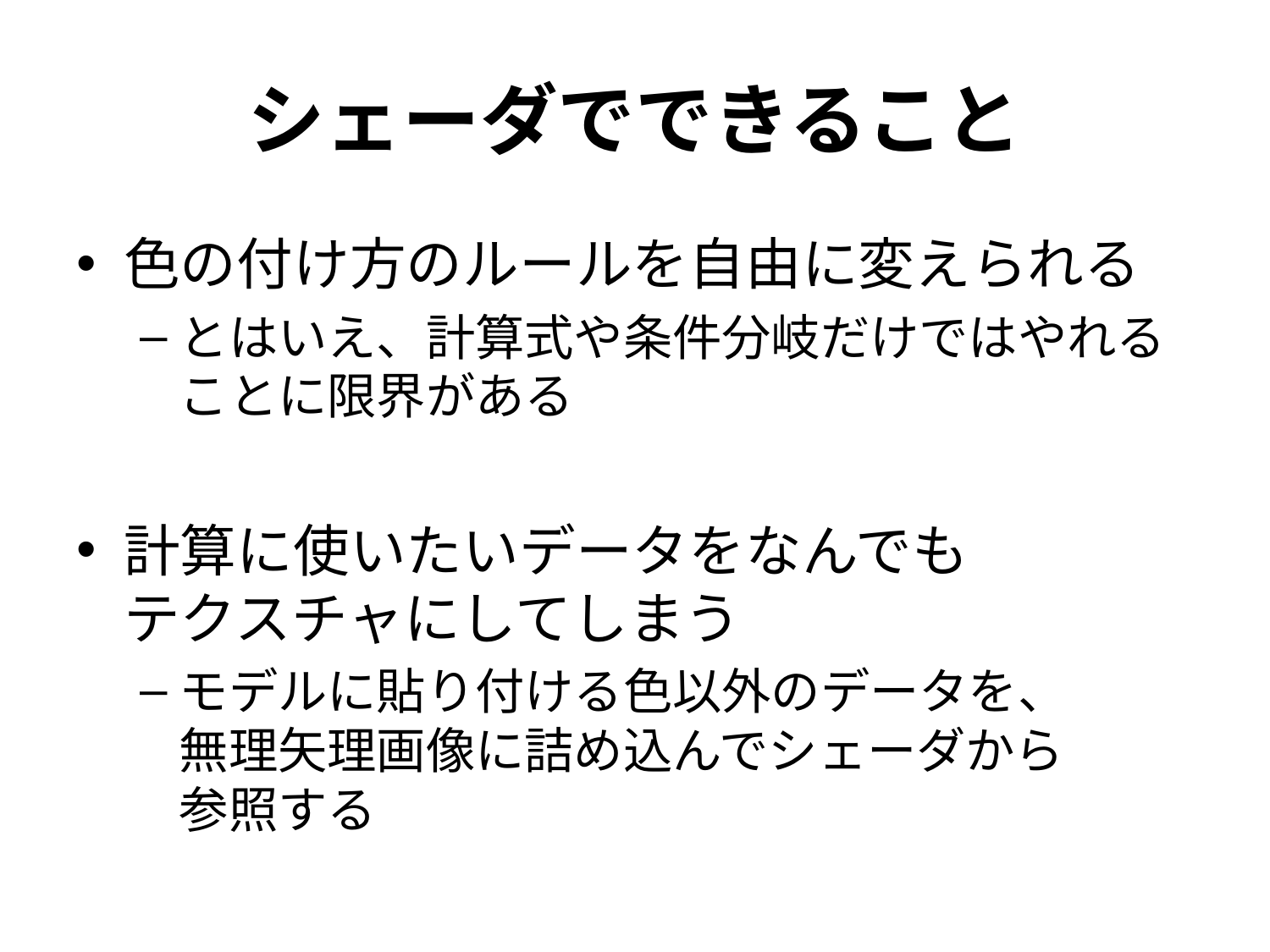

# シェーダでできること
色の付け方のルールを自由に変えられる
とはいえ、計算式や条件分岐だけではやれることに限界がある

計算に使いたいデータをなんでも
テクスチャにしてしまう
モデルに貼り付ける色以外のデータを、
無理矢理画像に詰め込んでシェーダから
参照する